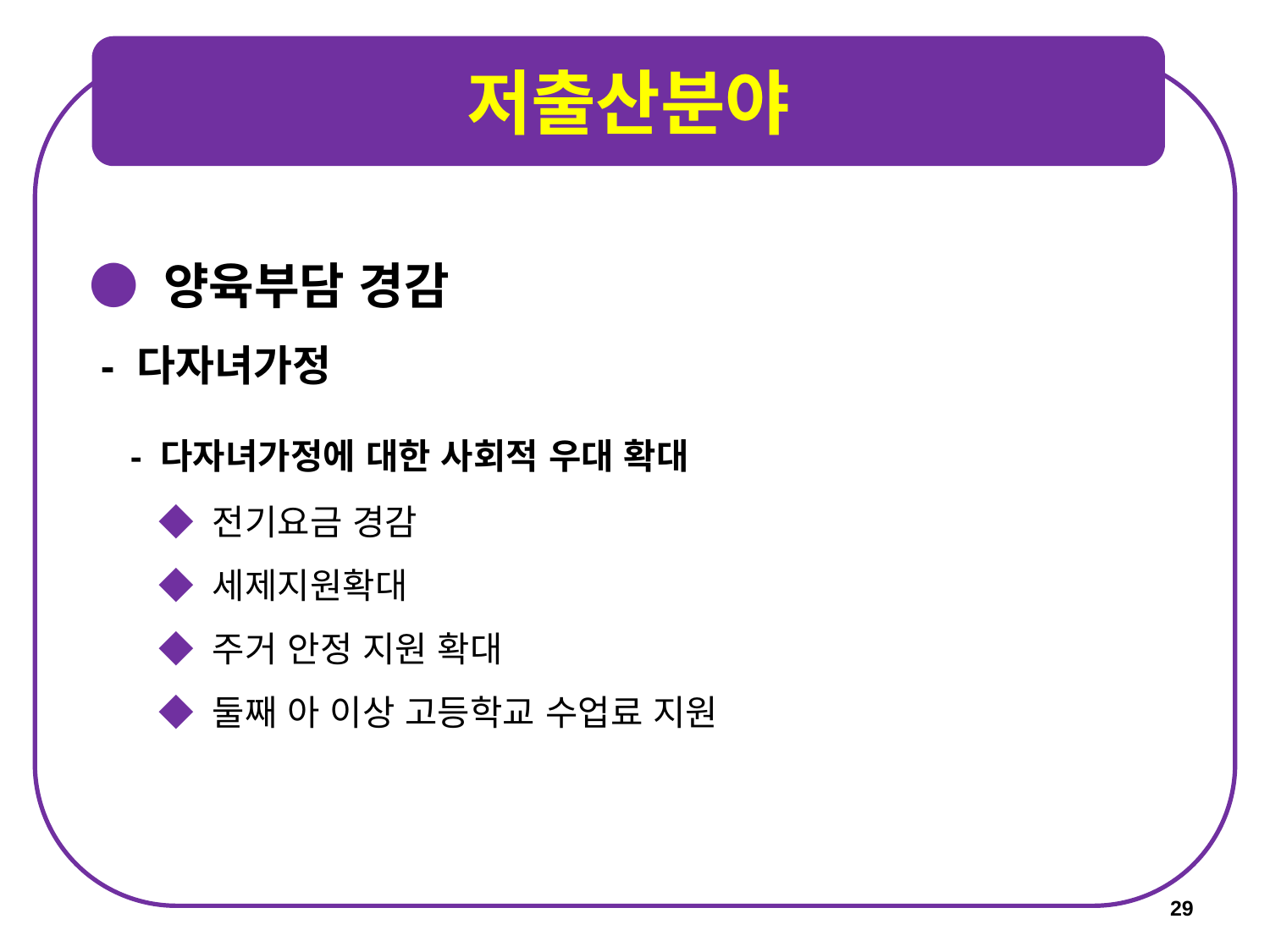

저출산분야

● 양육부담 경감
 - 다자녀가정
   - 다자녀가정에 대한 사회적 우대 확대
       ◆ 전기요금 경감
       ◆ 세제지원확대
       ◆ 주거 안정 지원 확대
       ◆ 둘째 아 이상 고등학교 수업료 지원

29